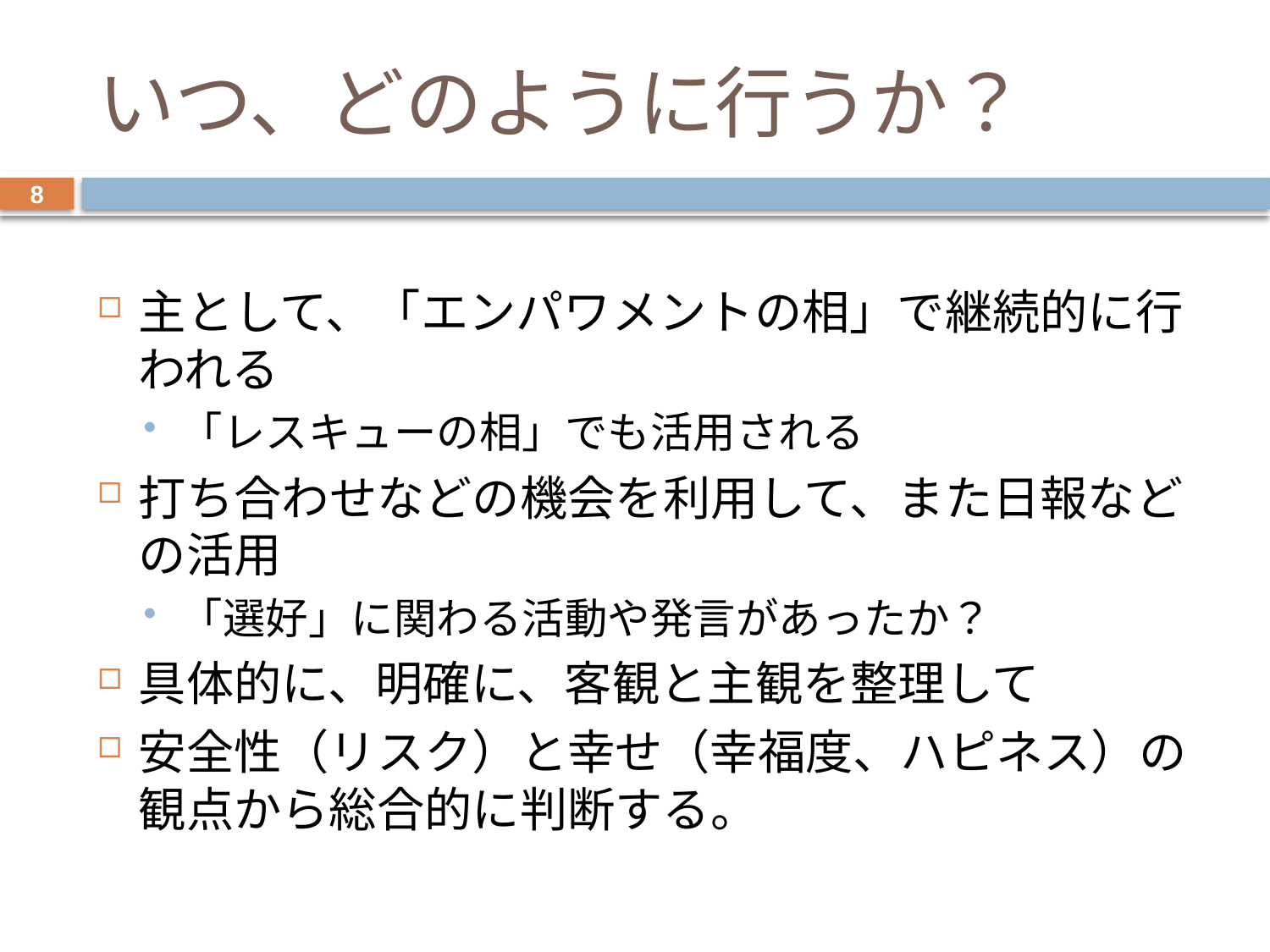

# いつ、どのように行うか？
8
主として、「エンパワメントの相」で継続的に行われる
「レスキューの相」でも活用される
打ち合わせなどの機会を利用して、また日報などの活用
「選好」に関わる活動や発言があったか？
具体的に、明確に、客観と主観を整理して
安全性（リスク）と幸せ（幸福度、ハピネス）の観点から総合的に判断する。